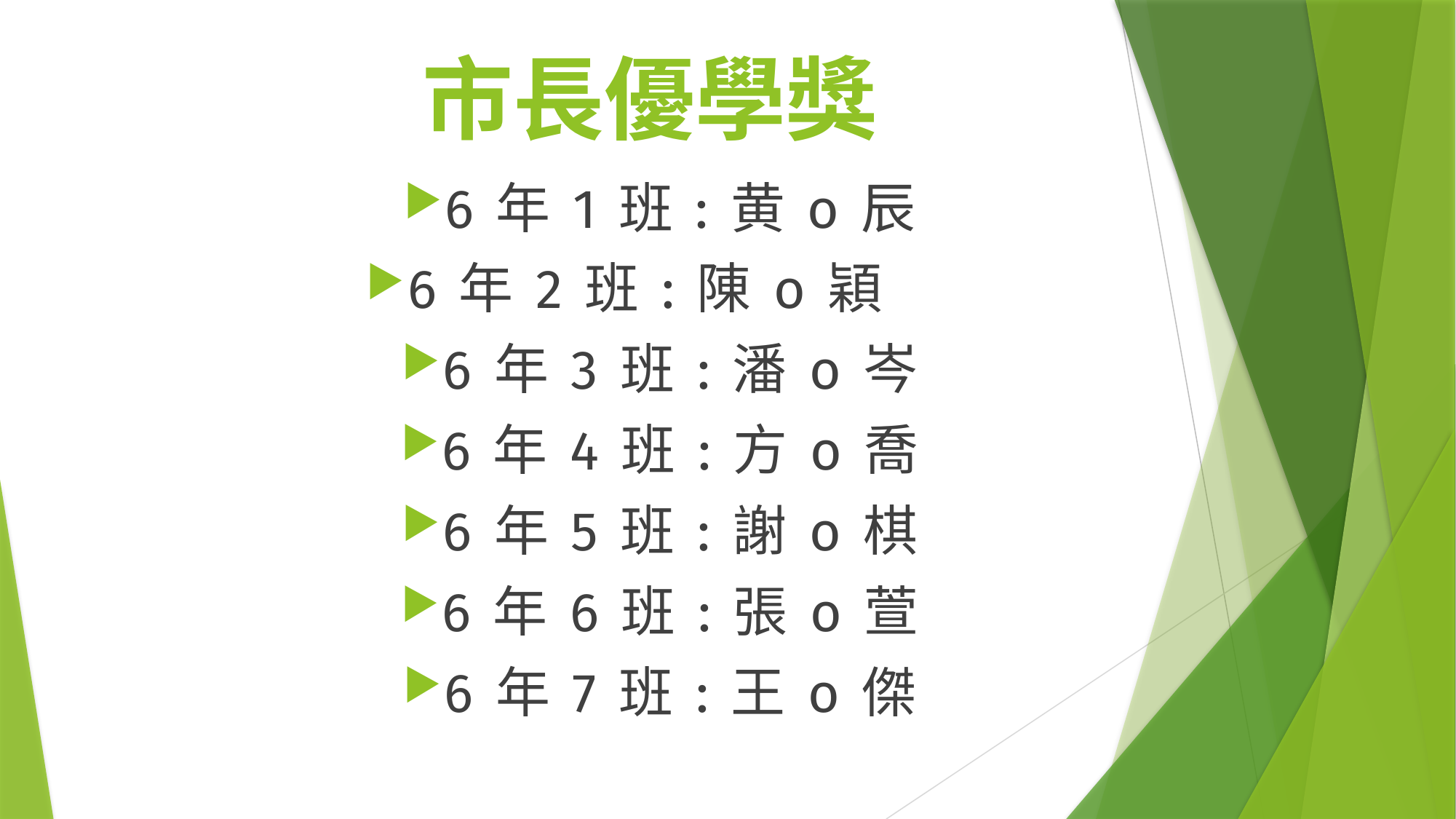

# 市長優學獎
6年1班:黄o辰
6年2班:陳o穎
6年3班:潘o岑
6年4班:方o喬
6年5班:謝o棋
6年6班:張o萱
6年7班:王o傑